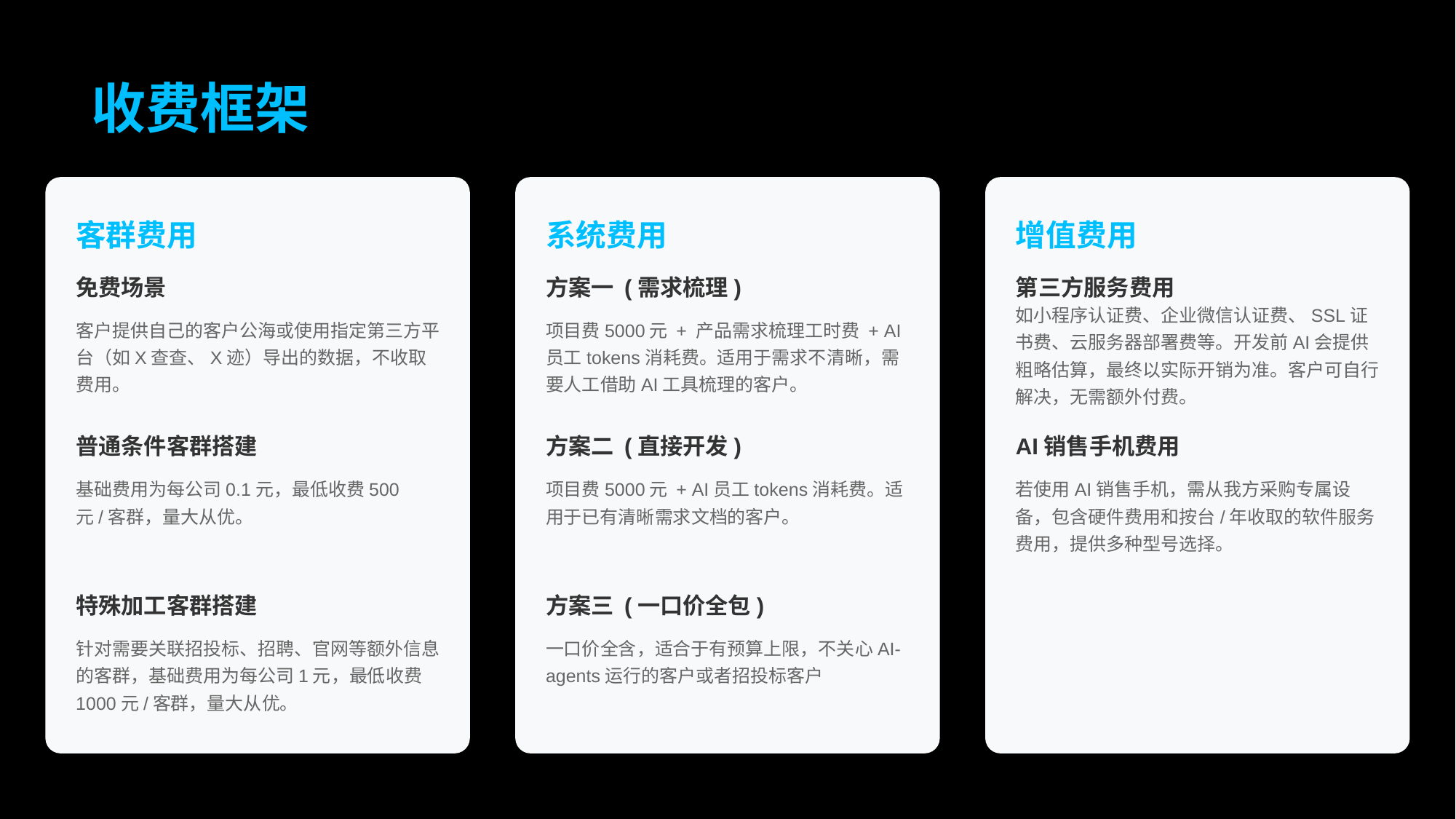

收费框架

客群费用
系统费用
增值费用
免费场景
方案一 (需求梳理)
第三方服务费用
如小程序认证费、企业微信认证费、SSL证书费、云服务器部署费等。开发前AI会提供粗略估算，最终以实际开销为准。客户可自行解决，无需额外付费。
客户提供自己的客户公海或使用指定第三方平台（如X查查、X迹）导出的数据，不收取费用。
项目费5000元 + 产品需求梳理工时费 + AI员工tokens消耗费。适用于需求不清晰，需要人工借助AI工具梳理的客户。
普通条件客群搭建
方案二 (直接开发)
AI销售手机费用
基础费用为每公司0.1元，最低收费500元/客群，量大从优。
项目费5000元 + AI员工tokens消耗费。适用于已有清晰需求文档的客户。
若使用AI销售手机，需从我方采购专属设备，包含硬件费用和按台/年收取的软件服务费用，提供多种型号选择。
特殊加工客群搭建
方案三 (一口价全包)
针对需要关联招投标、招聘、官网等额外信息的客群，基础费用为每公司1元，最低收费1000元/客群，量大从优。
一口价全含，适合于有预算上限，不关心AI-agents运行的客户或者招投标客户